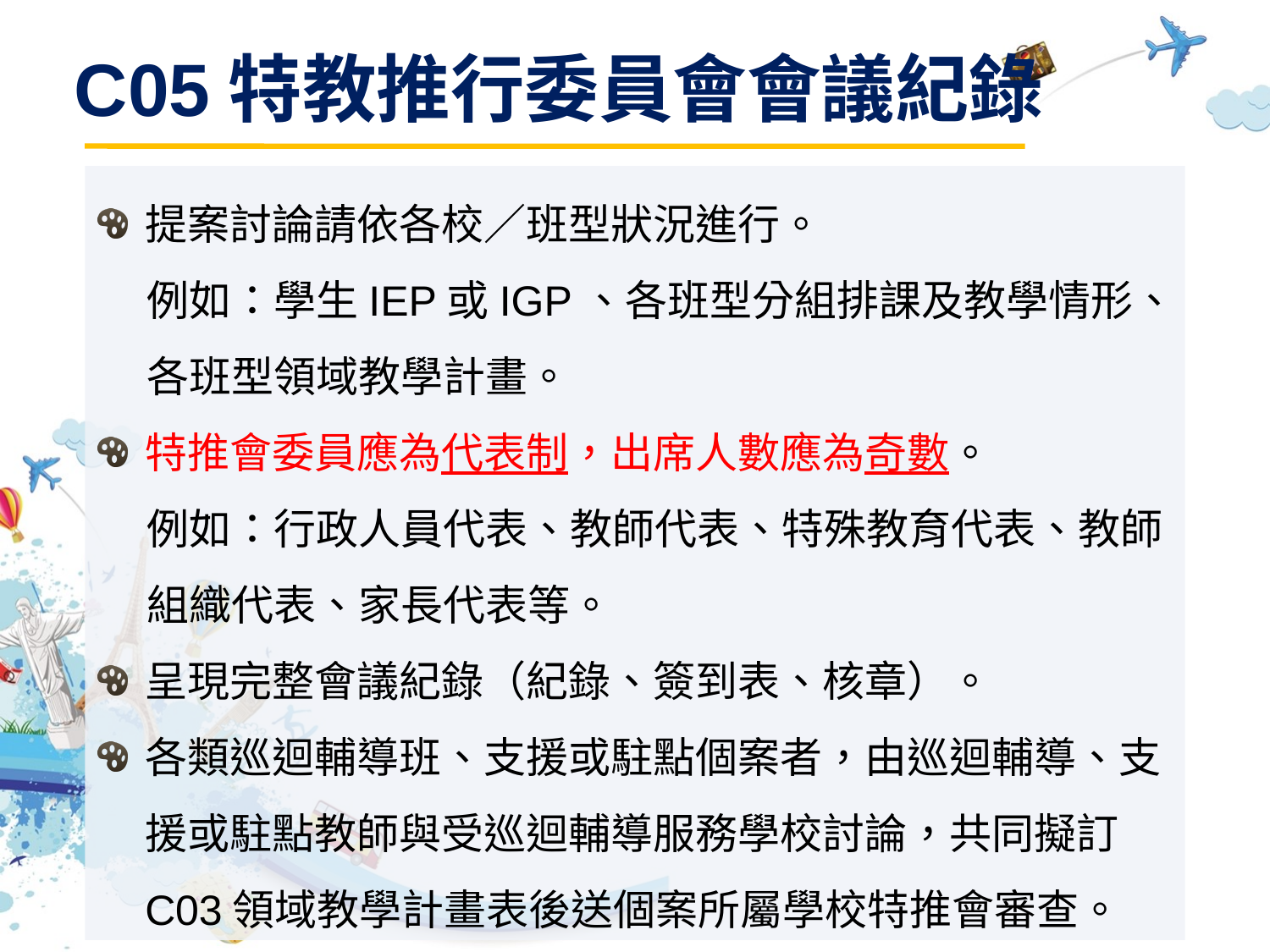

C05特教推行委員會會議紀錄
提案討論請依各校／班型狀況進行。
例如：學生IEP或IGP、各班型分組排課及教學情形、各班型領域教學計畫。
特推會委員應為代表制，出席人數應為奇數。
例如：行政人員代表、教師代表、特殊教育代表、教師組織代表、家長代表等。
呈現完整會議紀錄（紀錄、簽到表、核章）。
各類巡迴輔導班、支援或駐點個案者，由巡迴輔導、支援或駐點教師與受巡迴輔導服務學校討論，共同擬訂C03領域教學計畫表後送個案所屬學校特推會審查。